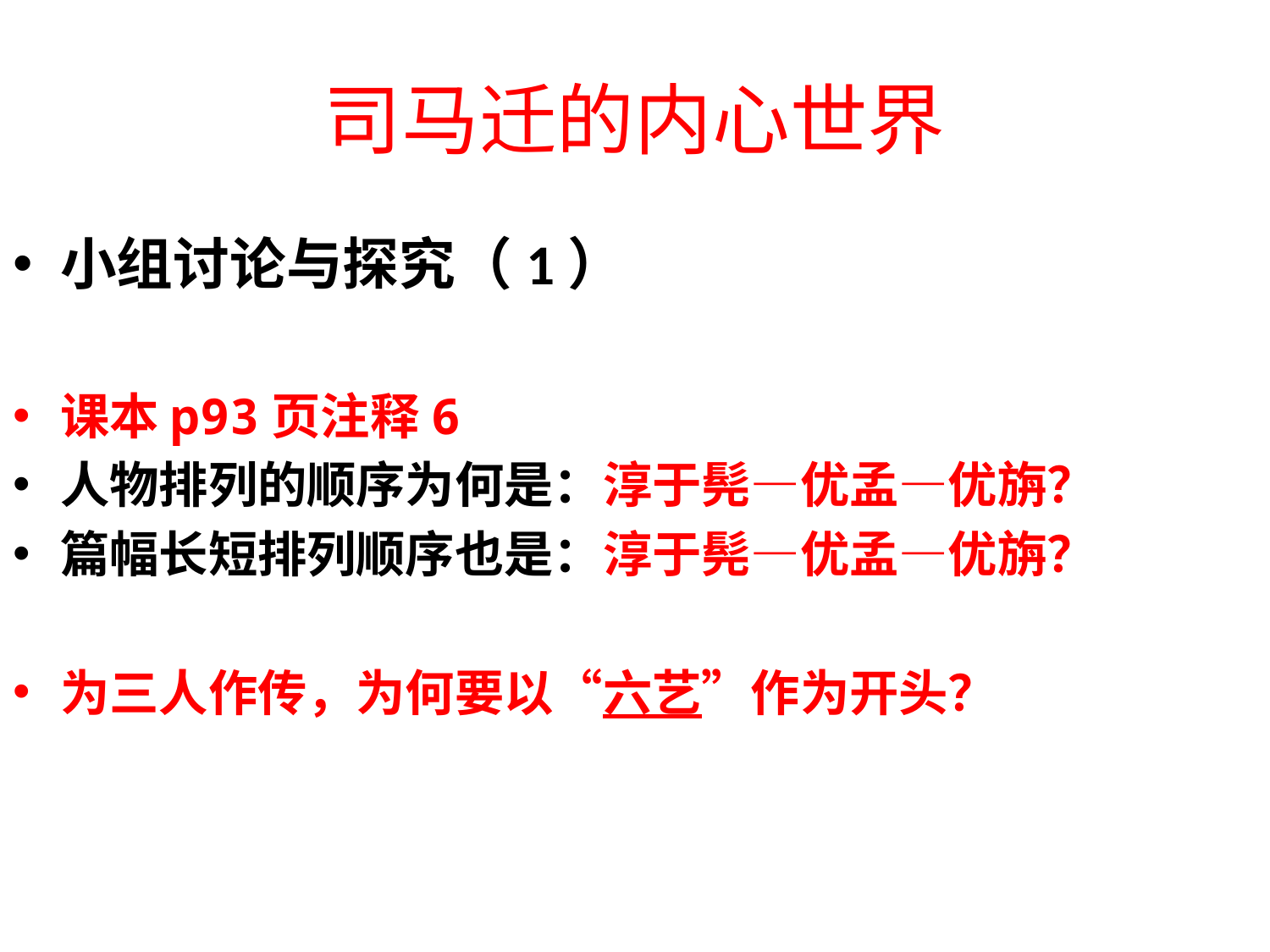

# 司马迁的内心世界
小组讨论与探究（1）

课本p93页注释6
人物排列的顺序为何是：淳于髡—优孟—优旃？
篇幅长短排列顺序也是：淳于髡—优孟—优旃？

为三人作传，为何要以“六艺”作为开头？